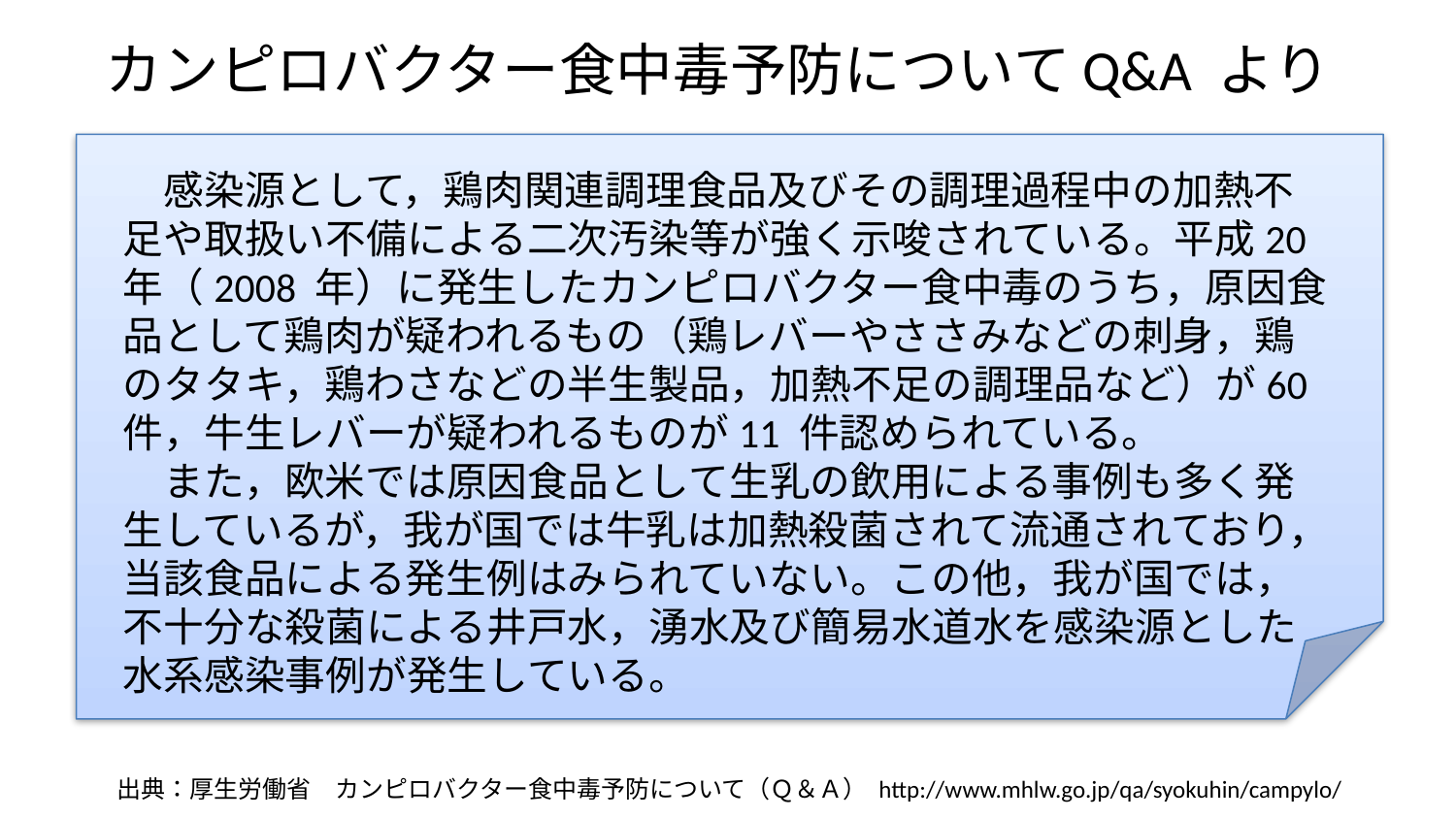

# カンピロバクター食中毒予防についてQ&A より

　感染源として，鶏肉関連調理食品及びその調理過程中の加熱不足や取扱い不備による二次汚染等が強く示唆されている。平成20 年（2008 年）に発生したカンピロバクター食中毒のうち，原因食品として鶏肉が疑われるもの（鶏レバーやささみなどの刺身，鶏のタタキ，鶏わさなどの半生製品，加熱不足の調理品など）が60 件，牛生レバーが疑われるものが11 件認められている。
　また，欧米では原因食品として生乳の飲用による事例も多く発生しているが，我が国では牛乳は加熱殺菌されて流通されており，当該食品による発生例はみられていない。この他，我が国では，不十分な殺菌による井戸水，湧水及び簡易水道水を感染源とした水系感染事例が発生している。
出典：厚生労働省　カンピロバクター食中毒予防について（Ｑ＆Ａ） http://www.mhlw.go.jp/qa/syokuhin/campylo/